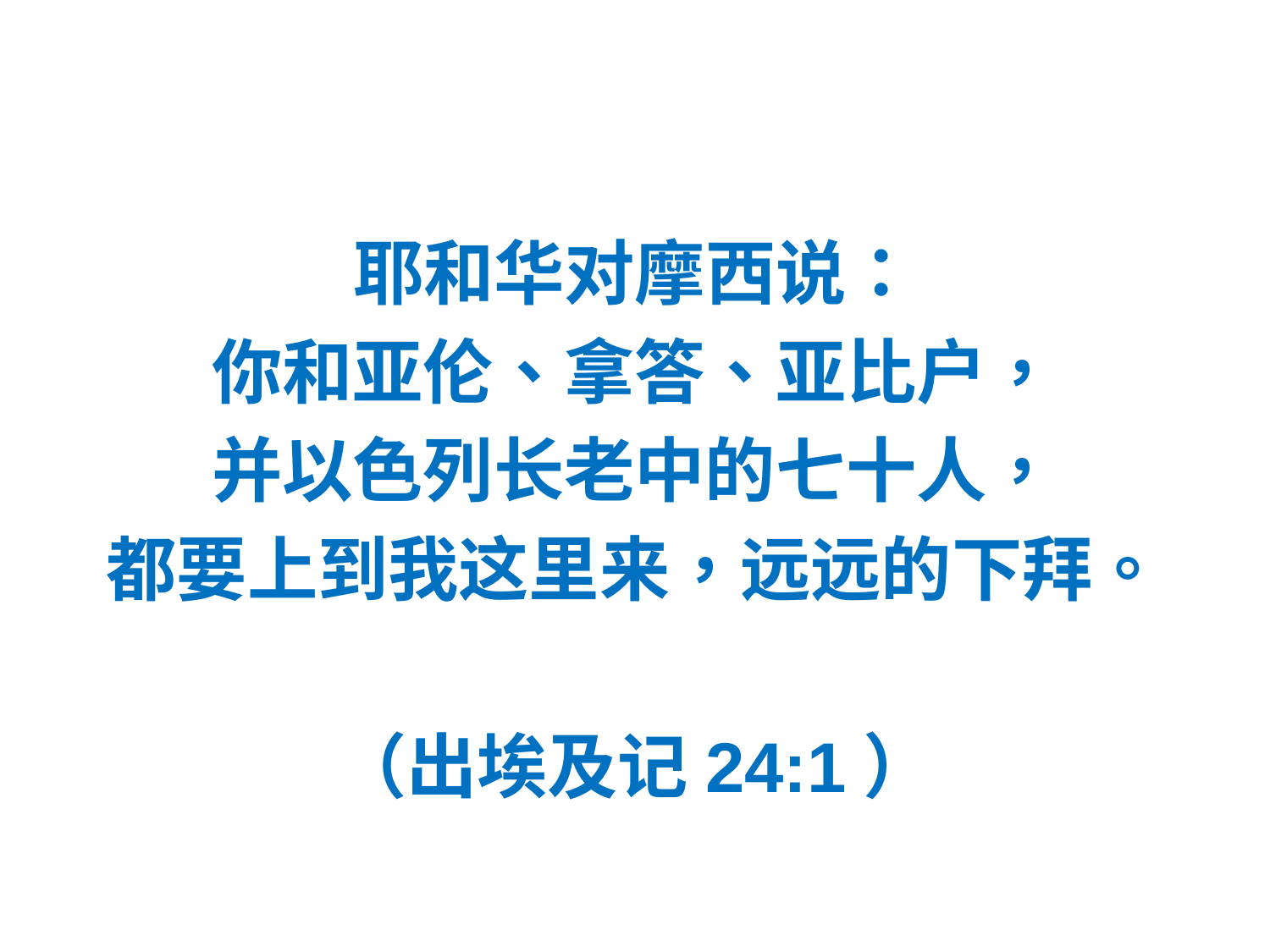

#
耶和华对摩西说：
你和亚伦、拿答、亚比户，
并以色列长老中的七十人，
都要上到我这里来，远远的下拜。

（出埃及记24:1）